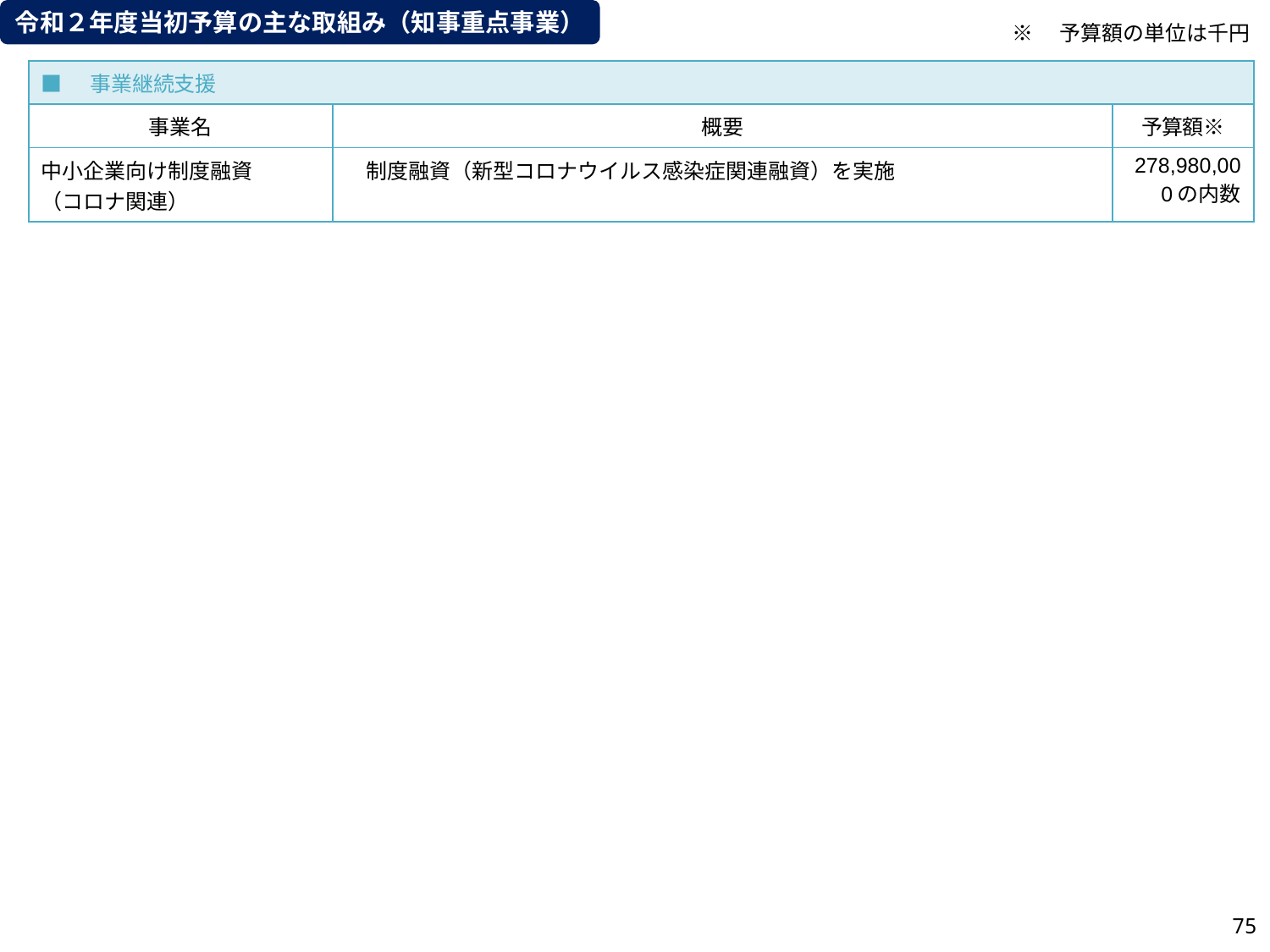

令和２年度当初予算の主な取組み（知事重点事業）
※　予算額の単位は千円
| ■　事業継続支援 |  |  |
| --- | --- | --- |
| 事業名 | 概要 | 予算額※ |
| 中小企業向け制度融資 （コロナ関連） | 制度融資（新型コロナウイルス感染症関連融資）を実施 | 278,980,000の内数 |
75